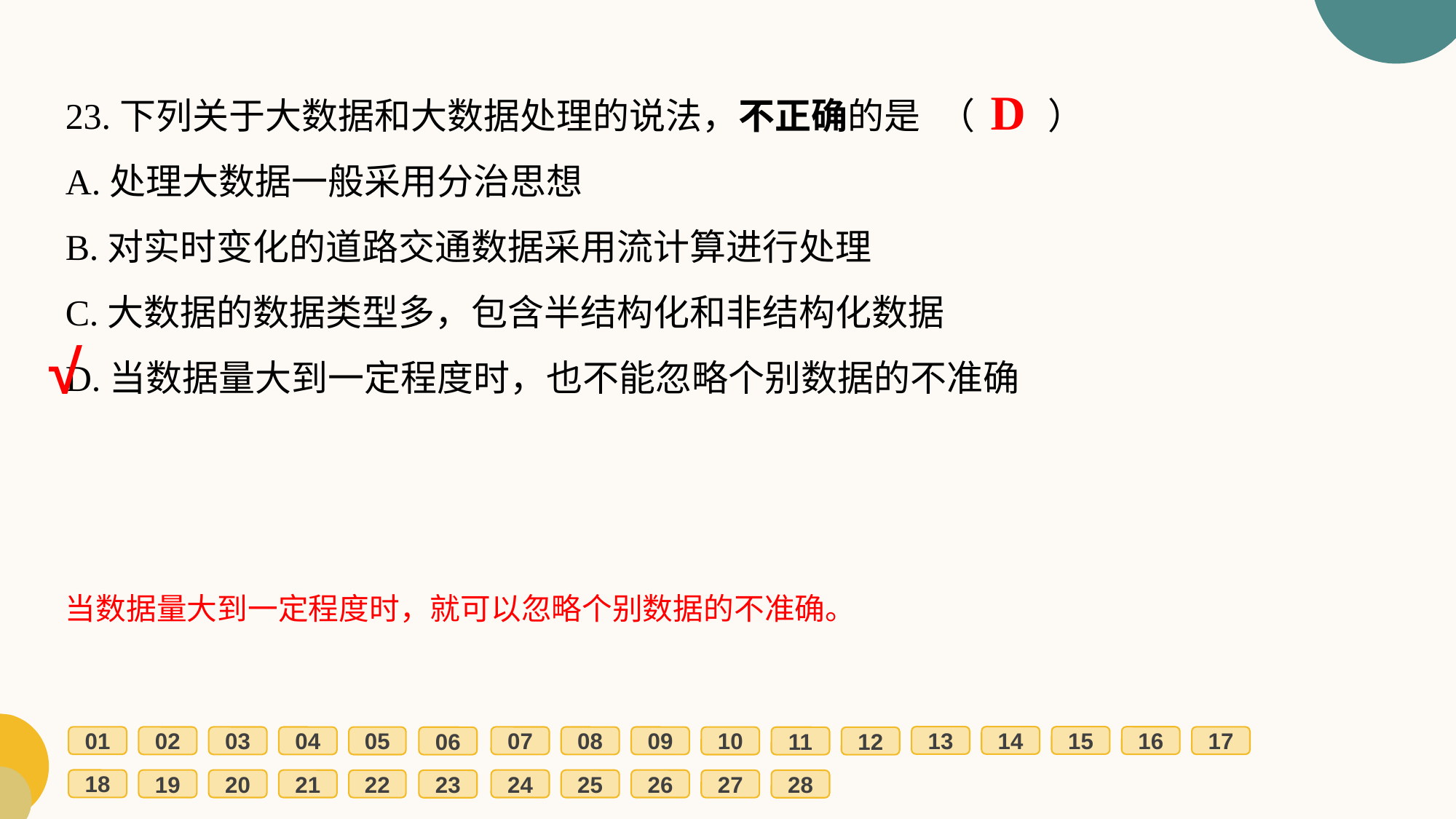

23.下列关于大数据和大数据处理的说法，不正确的是	（　　）
A.处理大数据一般采用分治思想
B.对实时变化的道路交通数据采用流计算进行处理
C.大数据的数据类型多，包含半结构化和非结构化数据
D.当数据量大到一定程度时，也不能忽略个别数据的不准确
D
√
当数据量大到一定程度时，就可以忽略个别数据的不准确。